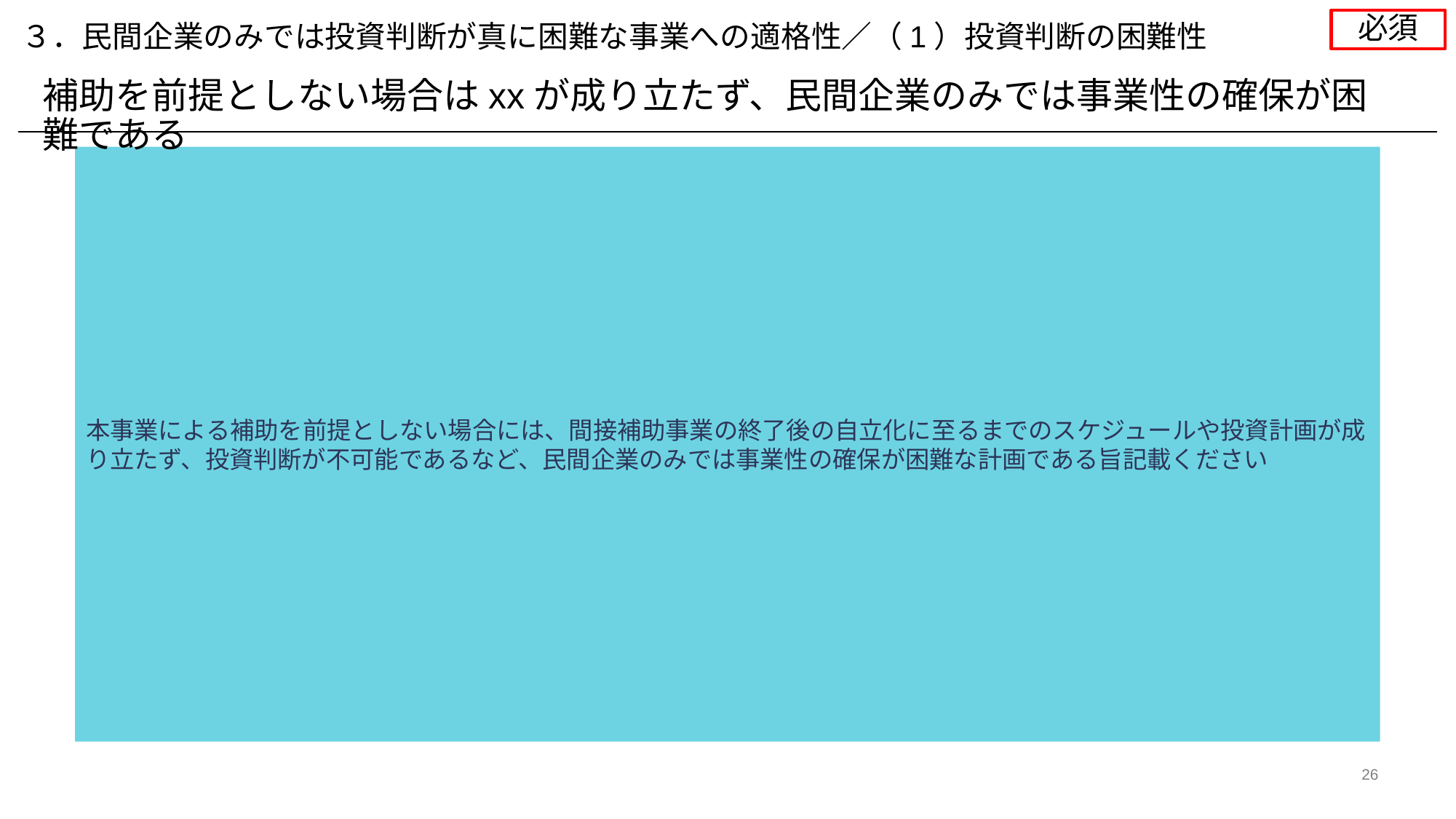

必須
３．民間企業のみでは投資判断が真に困難な事業への適格性／（1）投資判断の困難性
補助を前提としない場合はxxが成り立たず、民間企業のみでは事業性の確保が困難である

本事業による補助を前提としない場合には、間接補助事業の終了後の自立化に至るまでのスケジュールや投資計画が成り立たず、投資判断が不可能であるなど、民間企業のみでは事業性の確保が困難な計画である旨記載ください